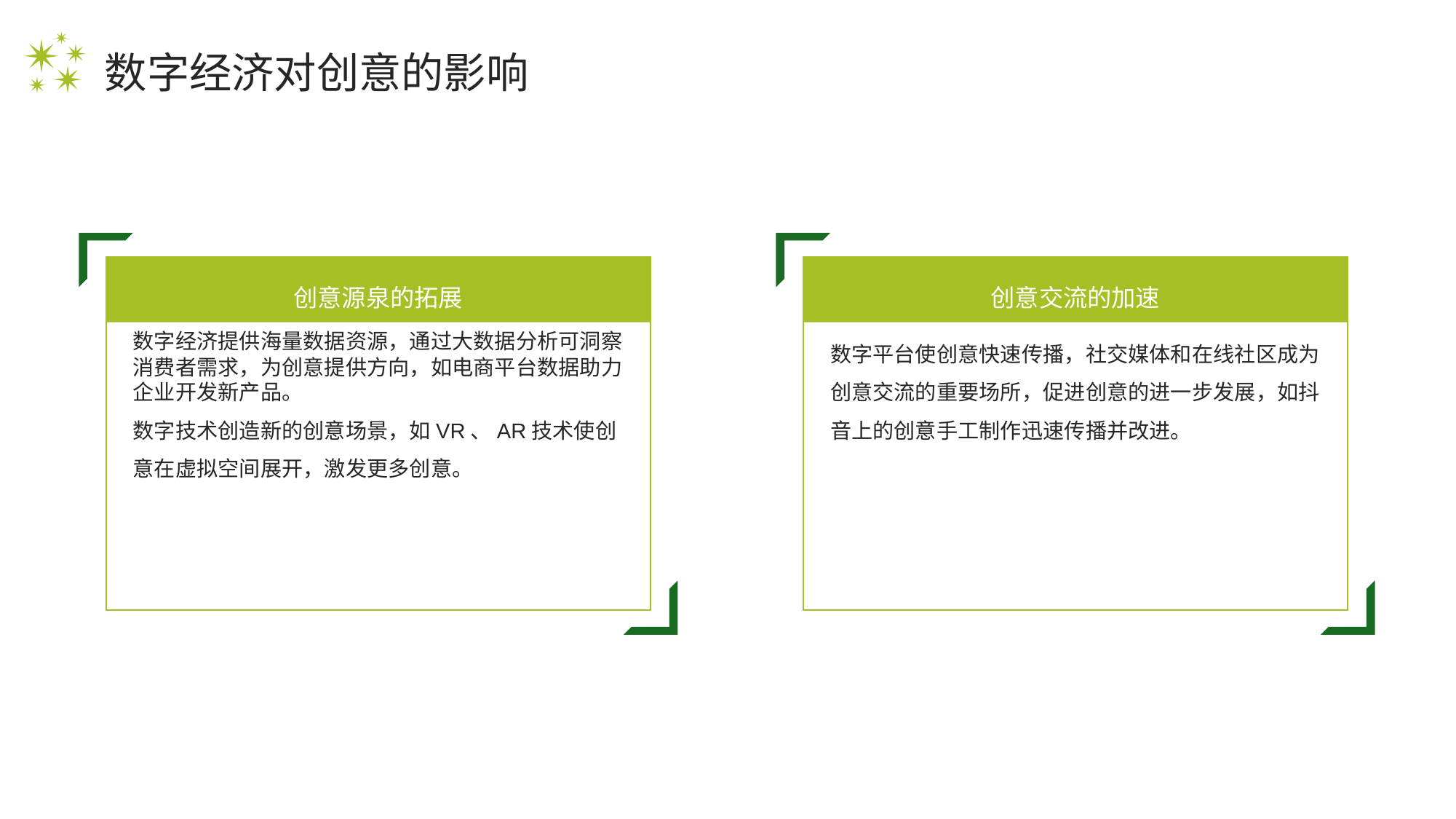

数字经济对创意的影响

创意源泉的拓展
创意交流的加速

数字经济提供海量数据资源，通过大数据分析可洞察消费者需求，为创意提供方向，如电商平台数据助力企业开发新产品。
数字技术创造新的创意场景，如VR、AR技术使创意在虚拟空间展开，激发更多创意。
数字平台使创意快速传播，社交媒体和在线社区成为创意交流的重要场所，促进创意的进一步发展，如抖音上的创意手工制作迅速传播并改进。